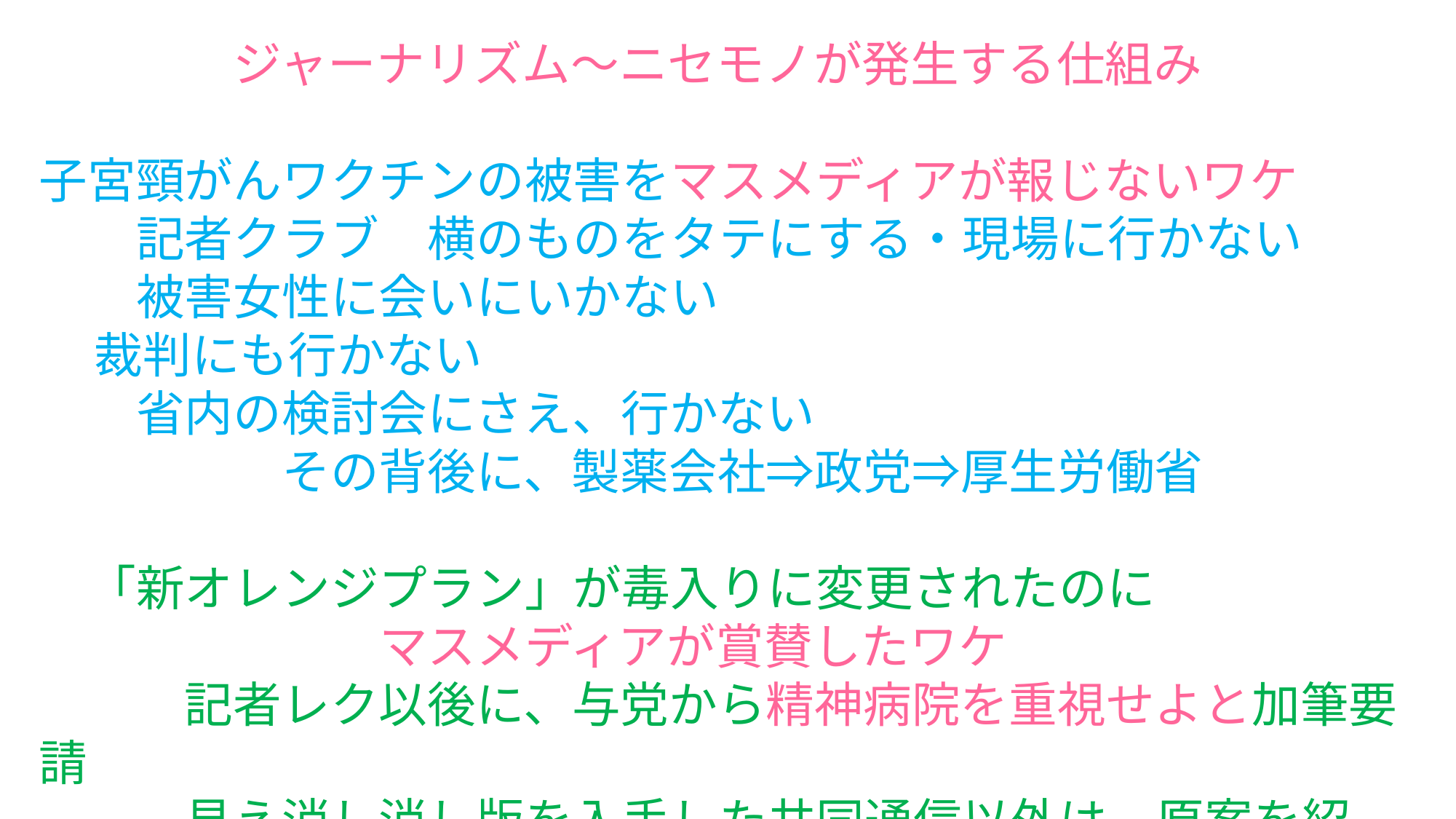

ジャーナリズム～ニセモノが発生する仕組み

子宮頸がんワクチンの被害をマスメディアが報じないワケ
　　記者クラブ　横のものをタテにする・現場に行かない　
　　被害女性に会いにいかない
    裁判にも行かない
　　省内の検討会にさえ、行かない
　　　　　その背後に、製薬会社⇒政党⇒厚生労働省

　「新オレンジプラン」が毒入りに変更されたのに
　　　　　　　マスメディアが賞賛したワケ
　　　記者レク以後に、与党から精神病院を重視せよと加筆要請
　　　見え消し消し版を入手した共同通信以外は、原案を紹介・賞賛